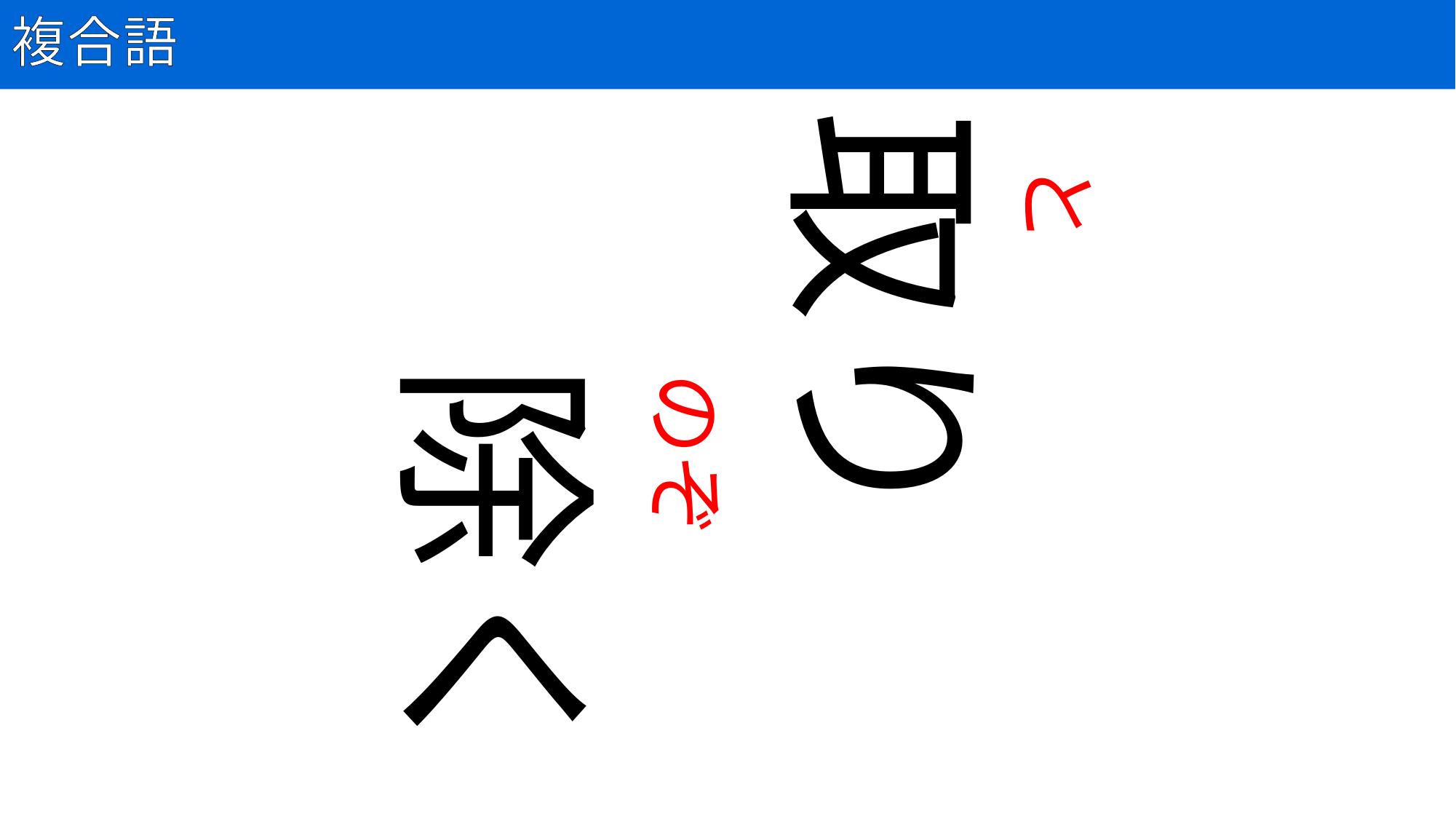

# 複合語
38
取り
と
除く
のぞ